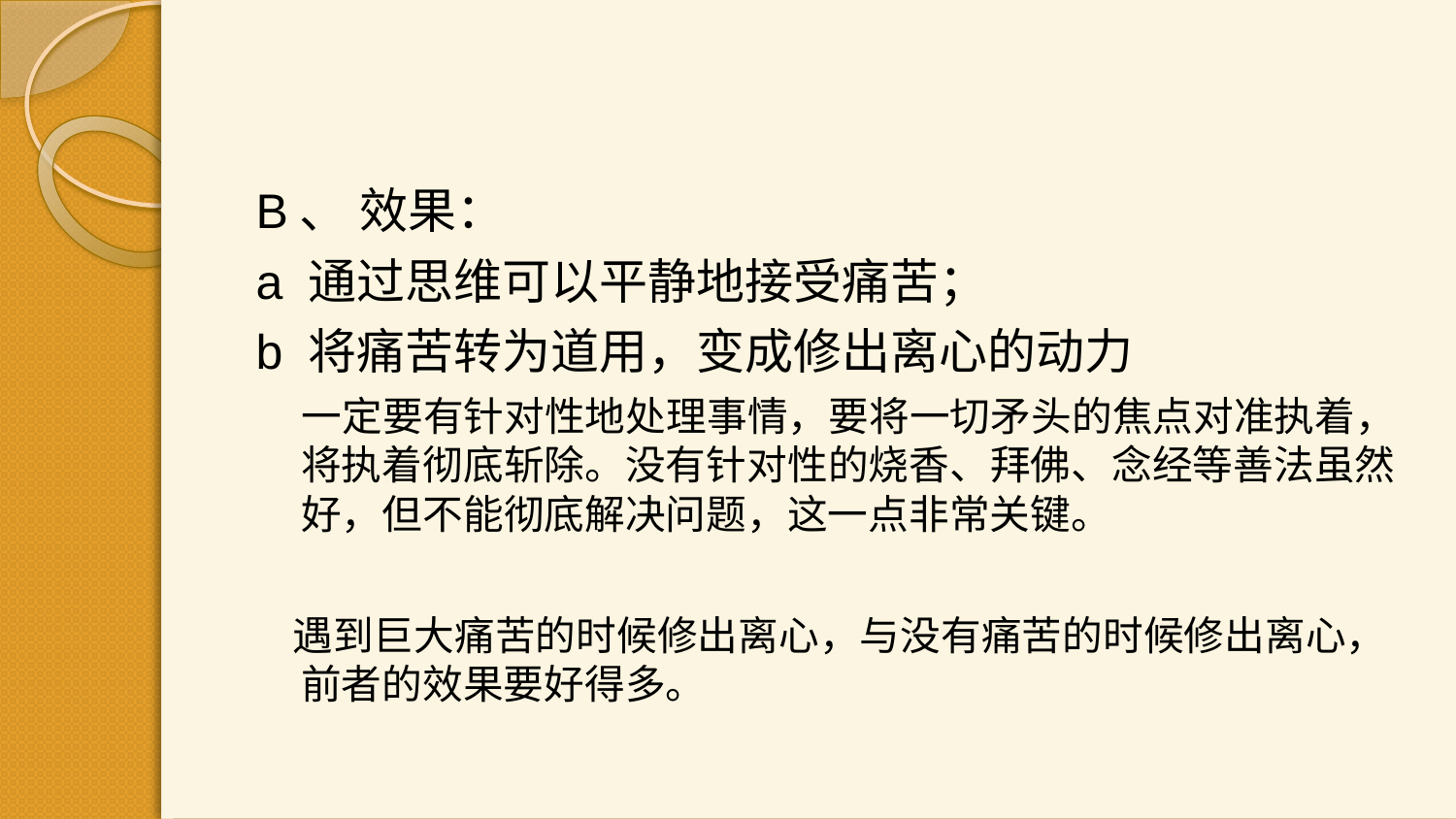

B、 效果：
a 通过思维可以平静地接受痛苦；
b 将痛苦转为道用，变成修出离心的动力
    一定要有针对性地处理事情，要将一切矛头的焦点对准执着，将执着彻底斩除。没有针对性的烧香、拜佛、念经等善法虽然好，但不能彻底解决问题，这一点非常关键。

   遇到巨大痛苦的时候修出离心，与没有痛苦的时候修出离心，前者的效果要好得多。